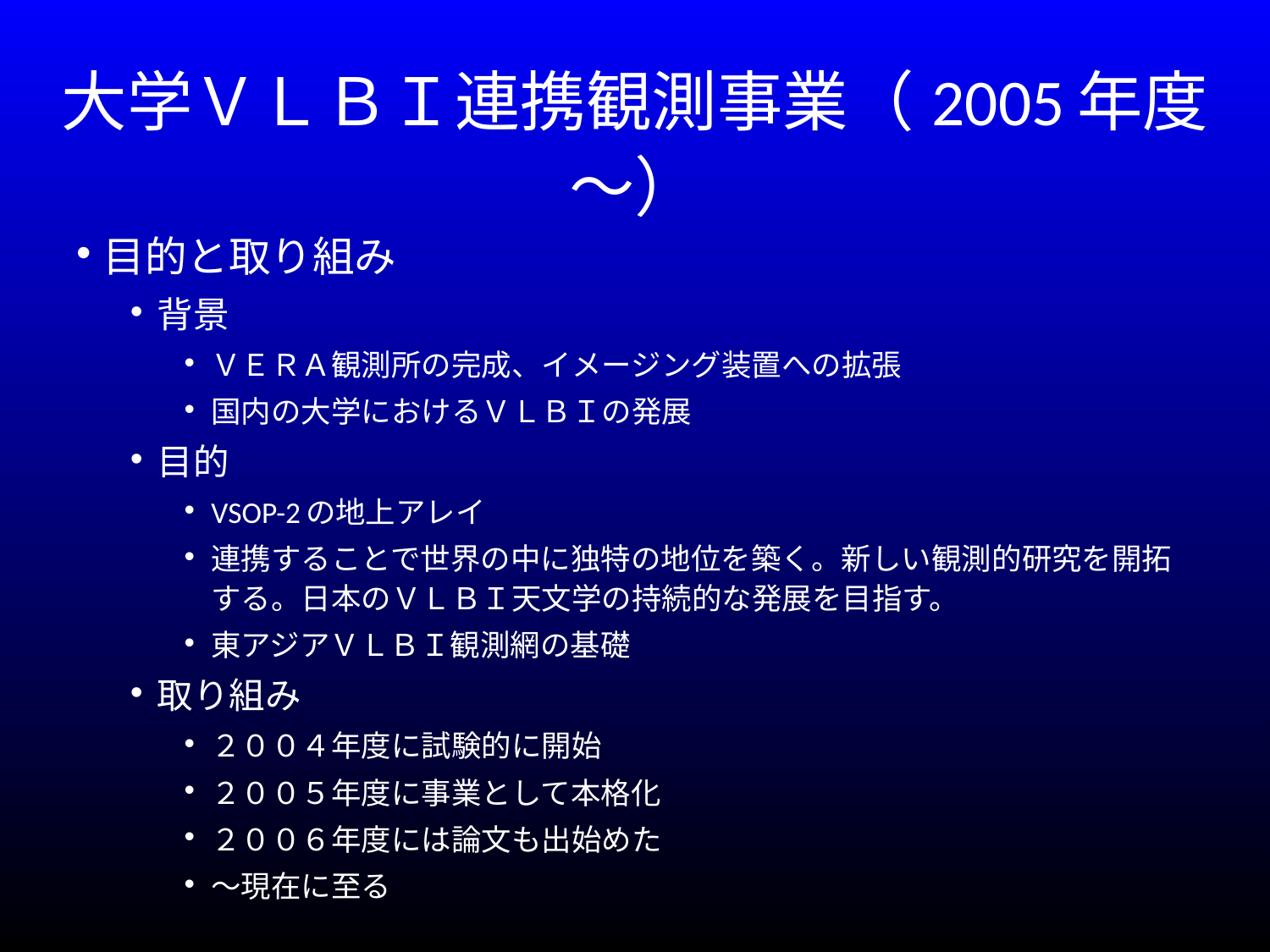

# 大学ＶＬＢＩ連携観測事業（2005年度～）
目的と取り組み
背景
ＶＥＲＡ観測所の完成、イメージング装置への拡張
国内の大学におけるＶＬＢＩの発展
目的
VSOP-2の地上アレイ
連携することで世界の中に独特の地位を築く。新しい観測的研究を開拓する。日本のＶＬＢＩ天文学の持続的な発展を目指す。
東アジアＶＬＢＩ観測網の基礎
取り組み
２００４年度に試験的に開始
２００５年度に事業として本格化
２００６年度には論文も出始めた
～現在に至る